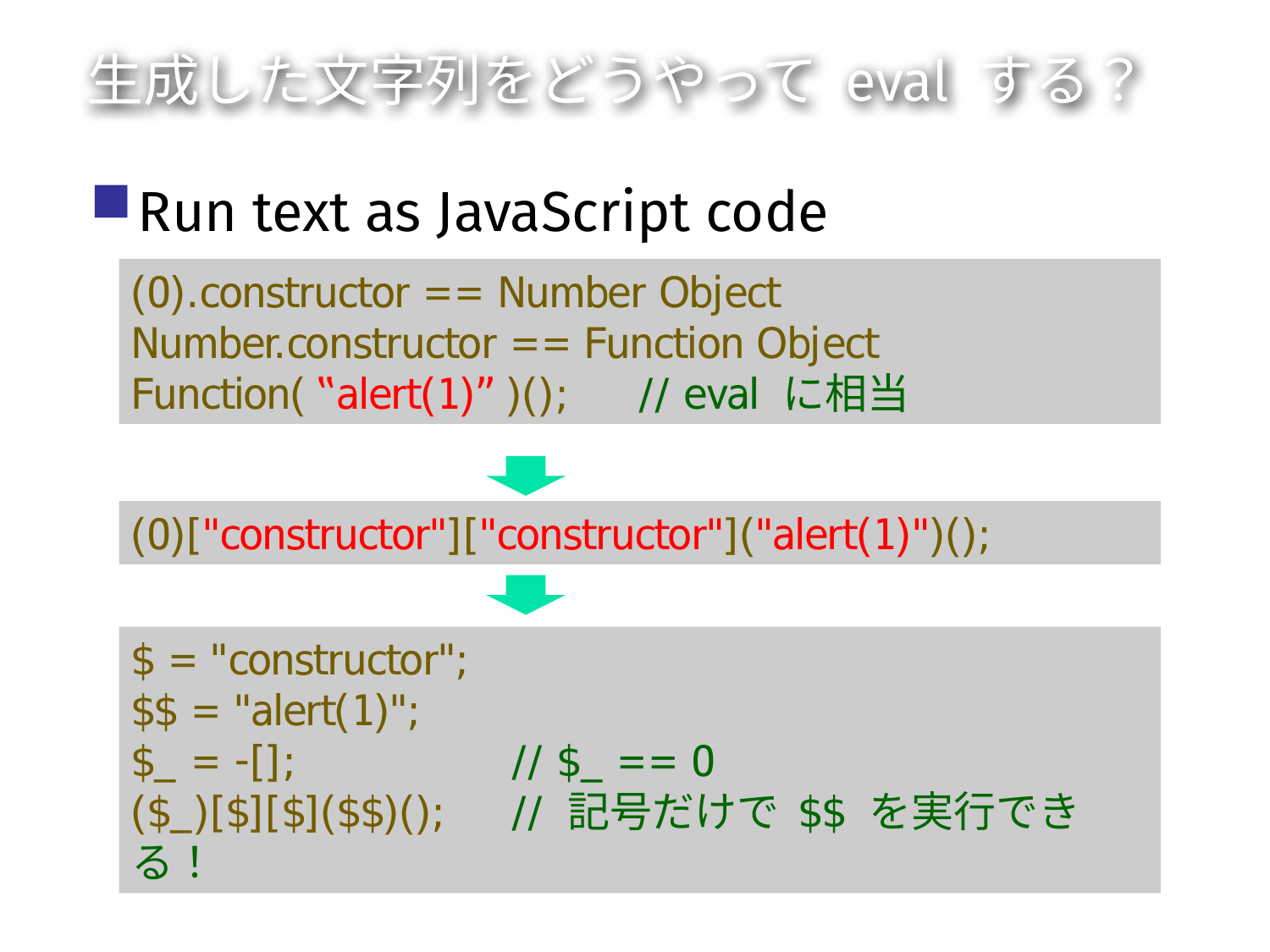

# 生成した文字列をどうやって eval する？
Run text as JavaScript code
(0).constructor == Number Object
Number.constructor == Function Object
Function( “alert(1)” )(); 	// eval に相当

(0)["constructor"]["constructor"]("alert(1)")();

$ = "constructor";
$$ = "alert(1)";
$_ = -[];　　 	// $_ == 0
($_)[$][$]($$)();	// 記号だけで $$ を実行できる！